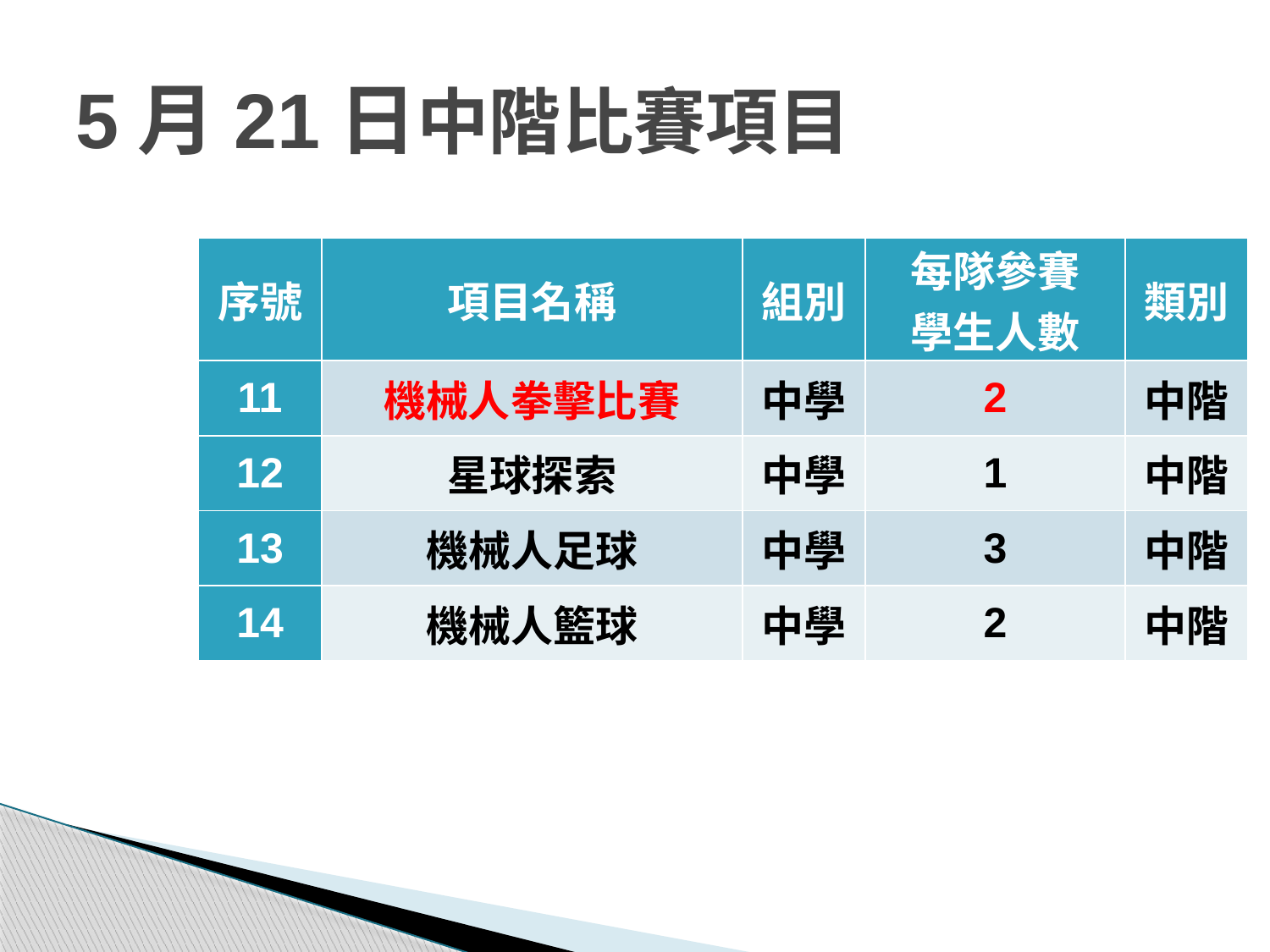

# 5月21日中階比賽項目
| 序號 | 項目名稱 | 組別 | 每隊參賽 學生人數 | 類別 |
| --- | --- | --- | --- | --- |
| 11 | 機械人拳擊比賽 | 中學 | 2 | 中階 |
| 12 | 星球探索 | 中學 | 1 | 中階 |
| 13 | 機械人足球 | 中學 | 3 | 中階 |
| 14 | 機械人籃球 | 中學 | 2 | 中階 |